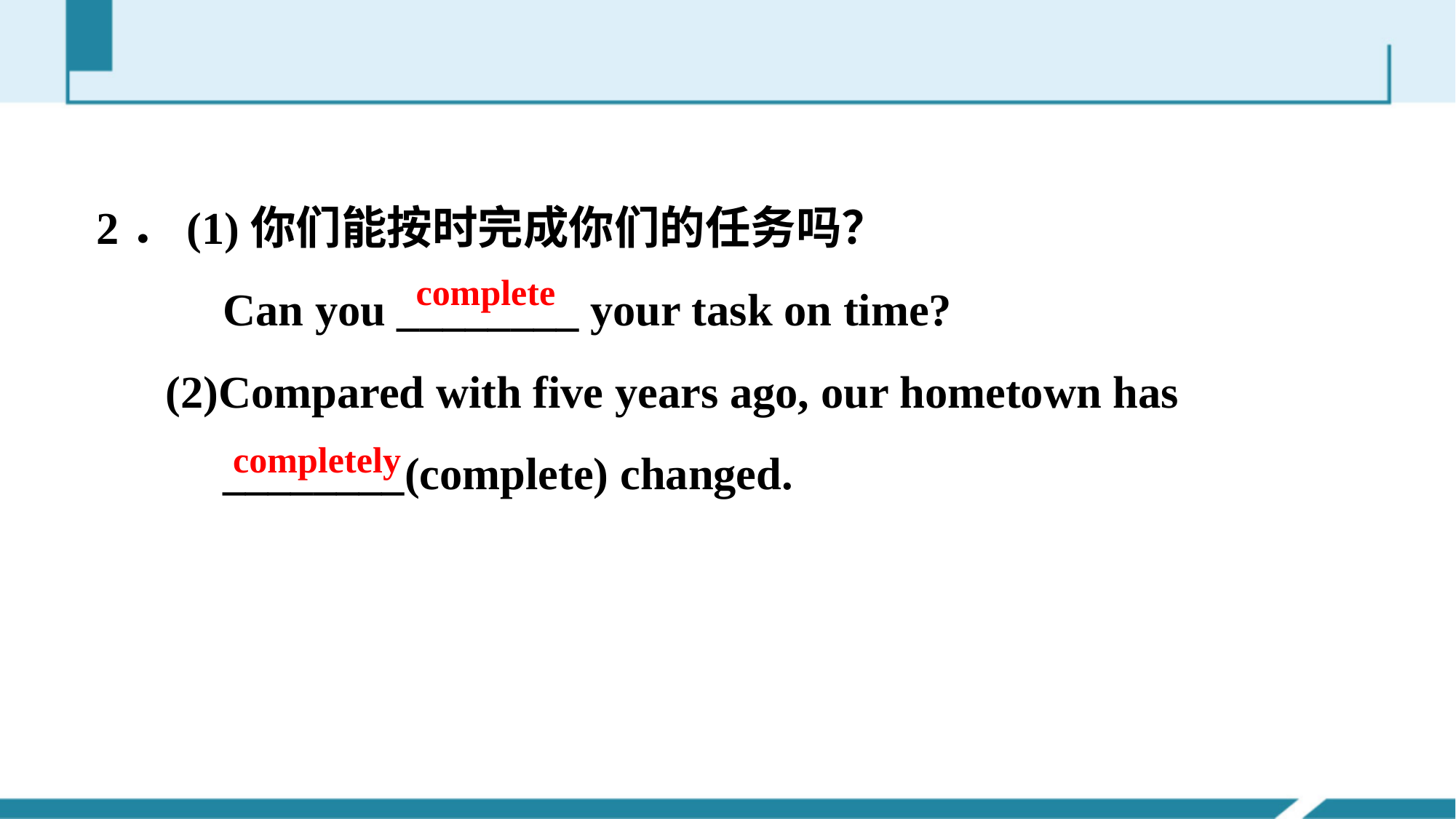

2．(1)你们能按时完成你们的任务吗？
           Can you ________ your task on time?
      (2)Compared with five years ago, our hometown has
           ________(complete) changed.
complete
completely